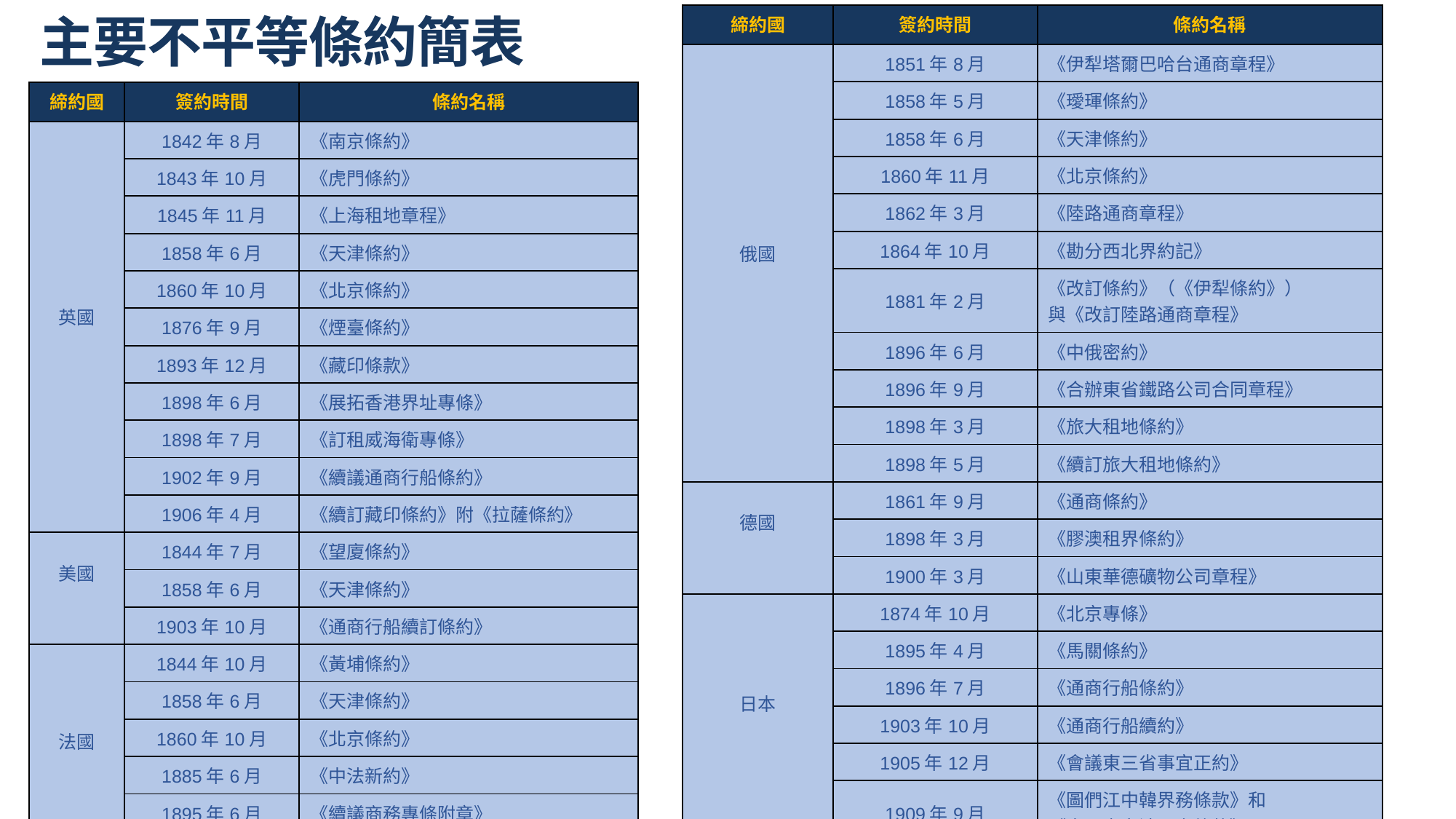

主要不平等條約簡表
| 締約國 | 簽約時間 | 條約名稱 |
| --- | --- | --- |
| 俄國 | 1851年8月 | 《伊犁塔爾巴哈台通商章程》 |
|  | 1858年5月 | 《璦琿條約》 |
|  | 1858年6月 | 《天津條約》 |
|  | 1860年11月 | 《北京條約》 |
|  | 1862年3月 | 《陸路通商章程》 |
|  | 1864年10月 | 《勘分西北界約記》 |
|  | 1881年2月 | 《改訂條約》（《伊犁條約》） 與《改訂陸路通商章程》 |
|  | 1896年6月 | 《中俄密約》 |
|  | 1896年9月 | 《合辦東省鐵路公司合同章程》 |
|  | 1898年3月 | 《旅大租地條約》 |
|  | 1898年5月 | 《續訂旅大租地條約》 |
| 德國 | 1861年9月 | 《通商條約》 |
|  | 1898年3月 | 《膠澳租界條約》 |
|  | 1900年3月 | 《山東華德礦物公司章程》 |
| 日本 | 1874年10月 | 《北京專條》 |
|  | 1895年4月 | 《馬關條約》 |
|  | 1896年7月 | 《通商行船條約》 |
|  | 1903年10月 | 《通商行船續約》 |
|  | 1905年12月 | 《會議東三省事宜正約》 |
|  | 1909年9月 | 《圖們江中韓界務條款》和 《東三省交涉五案條款》 |
| 英美俄日法德意奧荷比西 | 1901年9月 | 《辛丑條約》 |
| 締約國 | 簽約時間 | 條約名稱 |
| --- | --- | --- |
| 英國 | 1842年8月 | 《南京條約》 |
|  | 1843年10月 | 《虎門條約》 |
|  | 1845年11月 | 《上海租地章程》 |
|  | 1858年6月 | 《天津條約》 |
|  | 1860年10月 | 《北京條約》 |
|  | 1876年9月 | 《煙臺條約》 |
|  | 1893年12月 | 《藏印條款》 |
|  | 1898年6月 | 《展拓香港界址專條》 |
|  | 1898年7月 | 《訂租威海衛專條》 |
|  | 1902年9月 | 《續議通商行船條約》 |
|  | 1906年4月 | 《續訂藏印條約》附《拉薩條約》 |
| 美國 | 1844年7月 | 《望廈條約》 |
|  | 1858年6月 | 《天津條約》 |
|  | 1903年10月 | 《通商行船續訂條約》 |
| 法國 | 1844年10月 | 《黃埔條約》 |
|  | 1858年6月 | 《天津條約》 |
|  | 1860年10月 | 《北京條約》 |
|  | 1885年6月 | 《中法新約》 |
|  | 1895年6月 | 《續議商務專條附章》 |
|  | 1899年11月 | 《廣州灣租借條約》 |